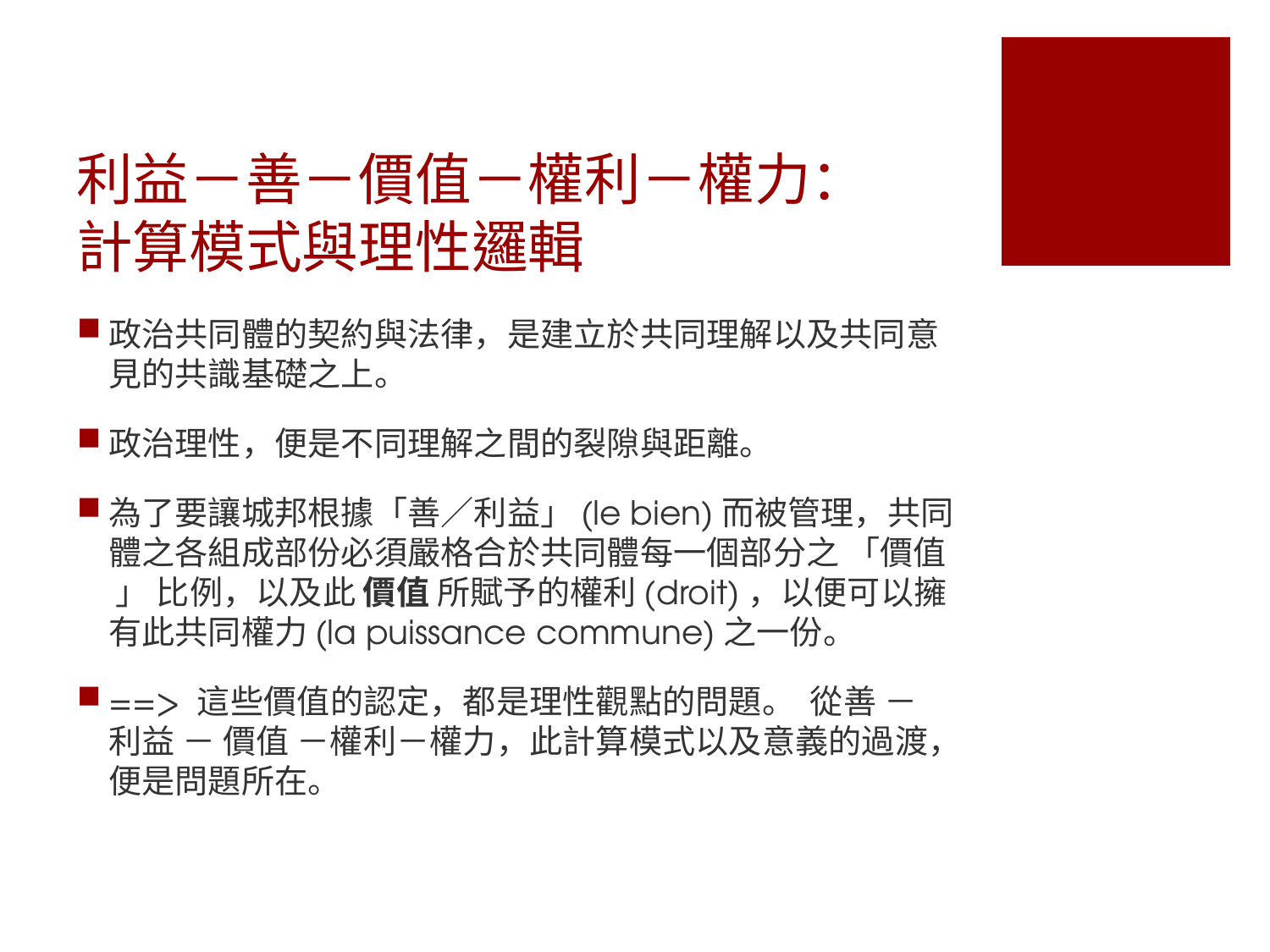

# 利益－善－價值－權利－權力： 計算模式與理性邏輯
政治共同體的契約與法律，是建立於共同理解以及共同意見的共識基礎之上。
政治理性，便是不同理解之間的裂隙與距離。
為了要讓城邦根據「善／利益」(le bien)而被管理，共同體之各組成部份必須嚴格合於共同體每一個部分之 「價值 」 比例，以及此 價值 所賦予的權利(droit)，以便可以擁有此共同權力(la puissance commune)之一份。
==> 這些價值的認定，都是理性觀點的問題。  從善 － 利益 － 價值 －權利－權力，此計算模式以及意義的過渡，便是問題所在。